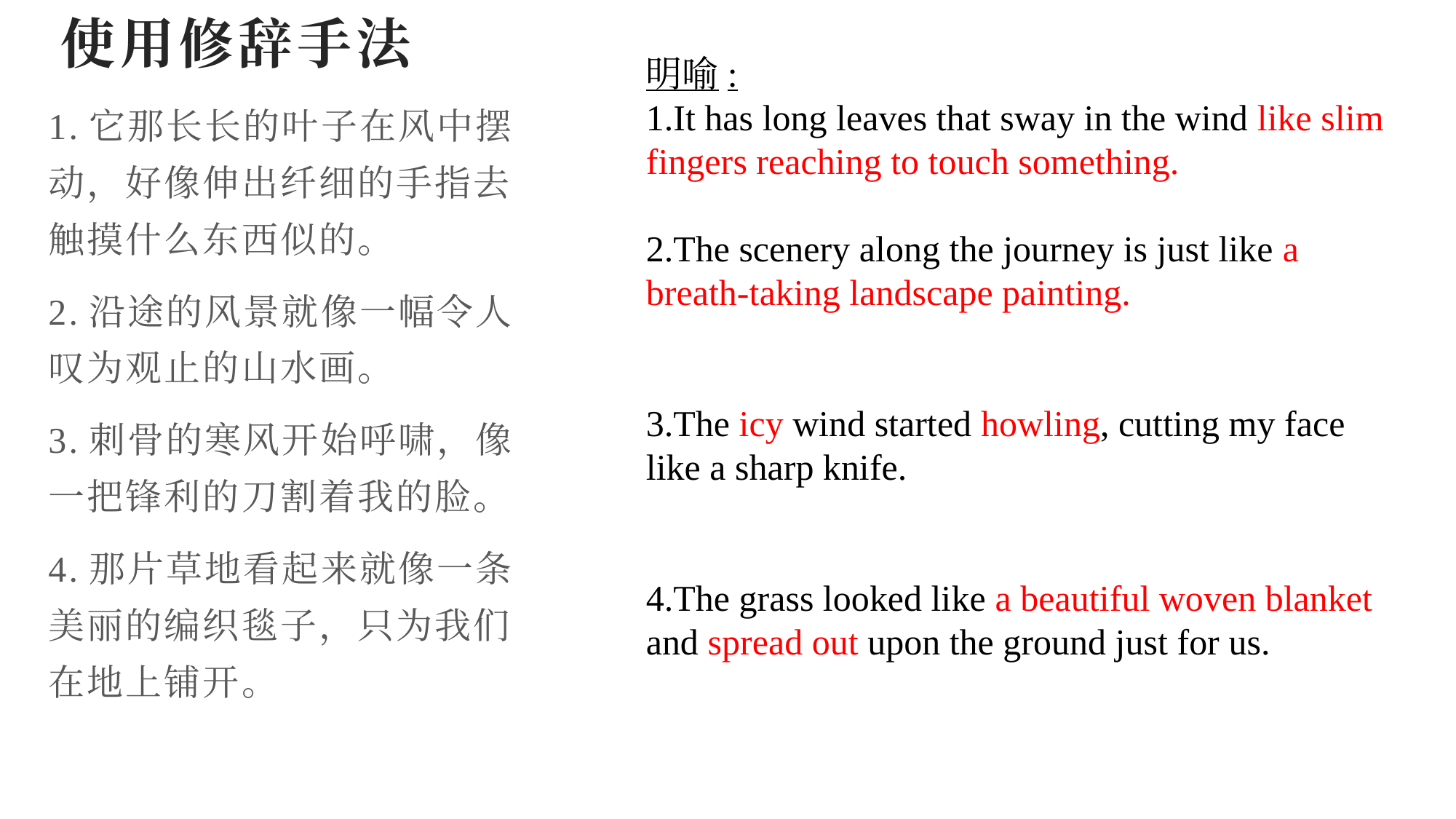

# 使用修辞手法
明喻:
1.It has long leaves that sway in the wind like slim fingers reaching to touch something.
2.The scenery along the journey is just like a breath-taking landscape painting.

3.The icy wind started howling, cutting my face like a sharp knife.

4.The grass looked like a beautiful woven blanket and spread out upon the ground just for us.

1.它那长长的叶子在风中摆动，好像伸出纤细的手指去触摸什么东西似的。
2.沿途的风景就像一幅令人叹为观止的山水画。
3.刺骨的寒风开始呼啸，像一把锋利的刀割着我的脸。
4.那片草地看起来就像一条美丽的编织毯子，只为我们在地上铺开。